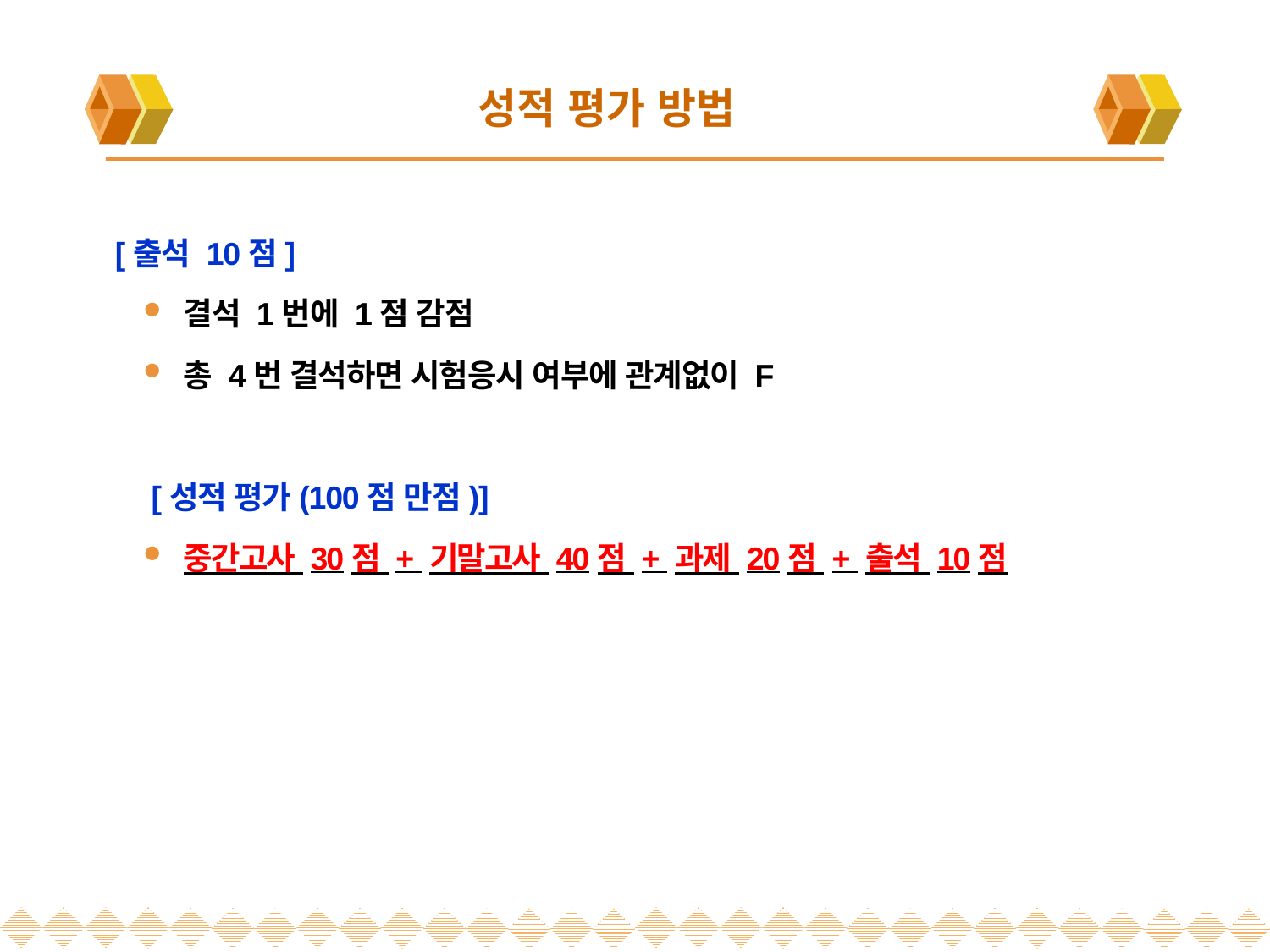

# 성적 평가 방법
 [출석 10점]
 결석 1번에 1점 감점
 총 4번 결석하면 시험응시 여부에 관계없이 F

 [성적 평가(100점 만점)]
 중간고사 30점 + 기말고사 40점 + 과제 20점 + 출석 10점